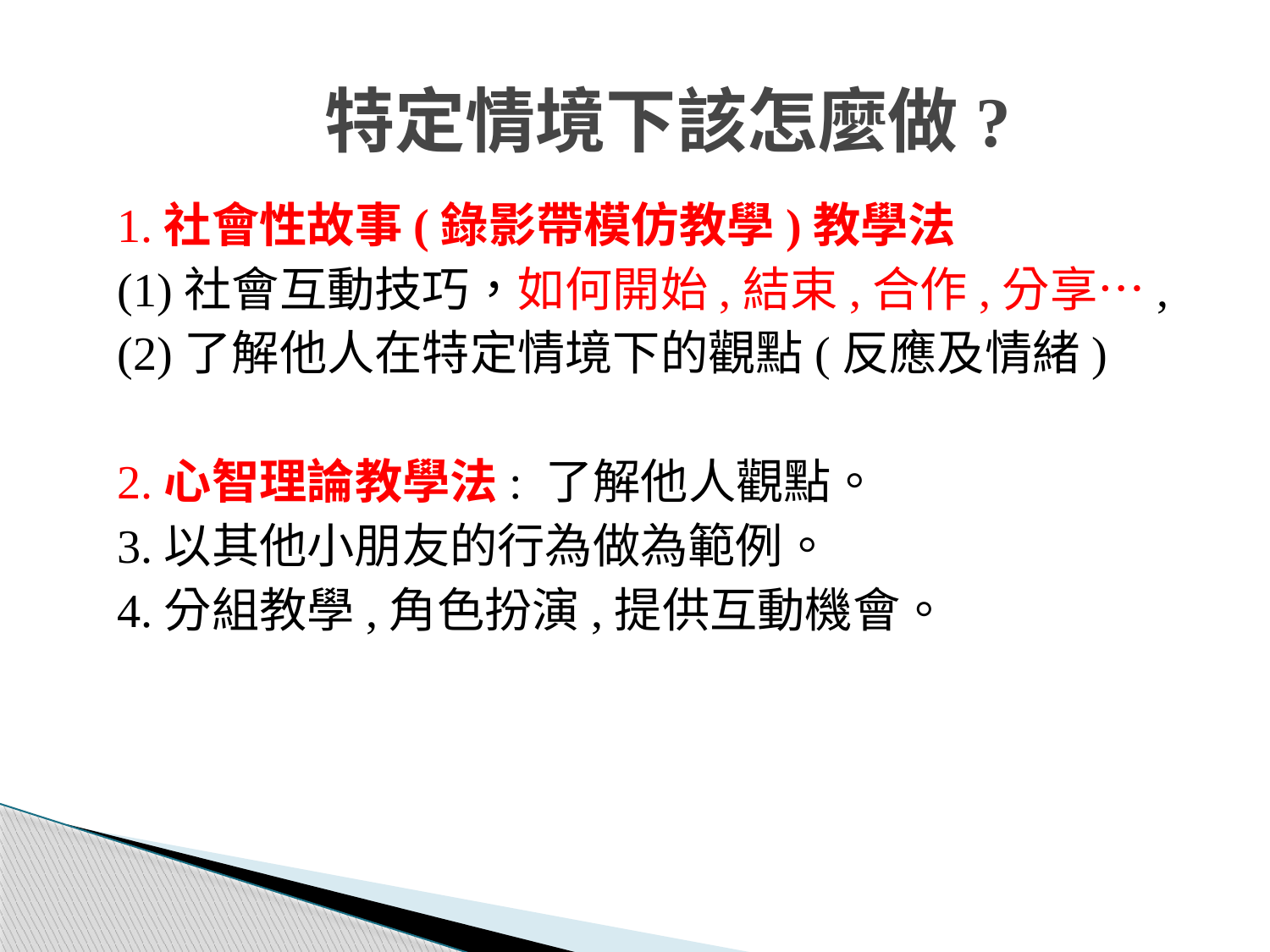

# 特定情境下該怎麼做?
1.社會性故事(錄影帶模仿教學)教學法
(1)社會互動技巧，如何開始,結束,合作,分享…,
(2)了解他人在特定情境下的觀點(反應及情緒)

2.心智理論教學法: 了解他人觀點。
3.以其他小朋友的行為做為範例。
4.分組教學,角色扮演,提供互動機會。